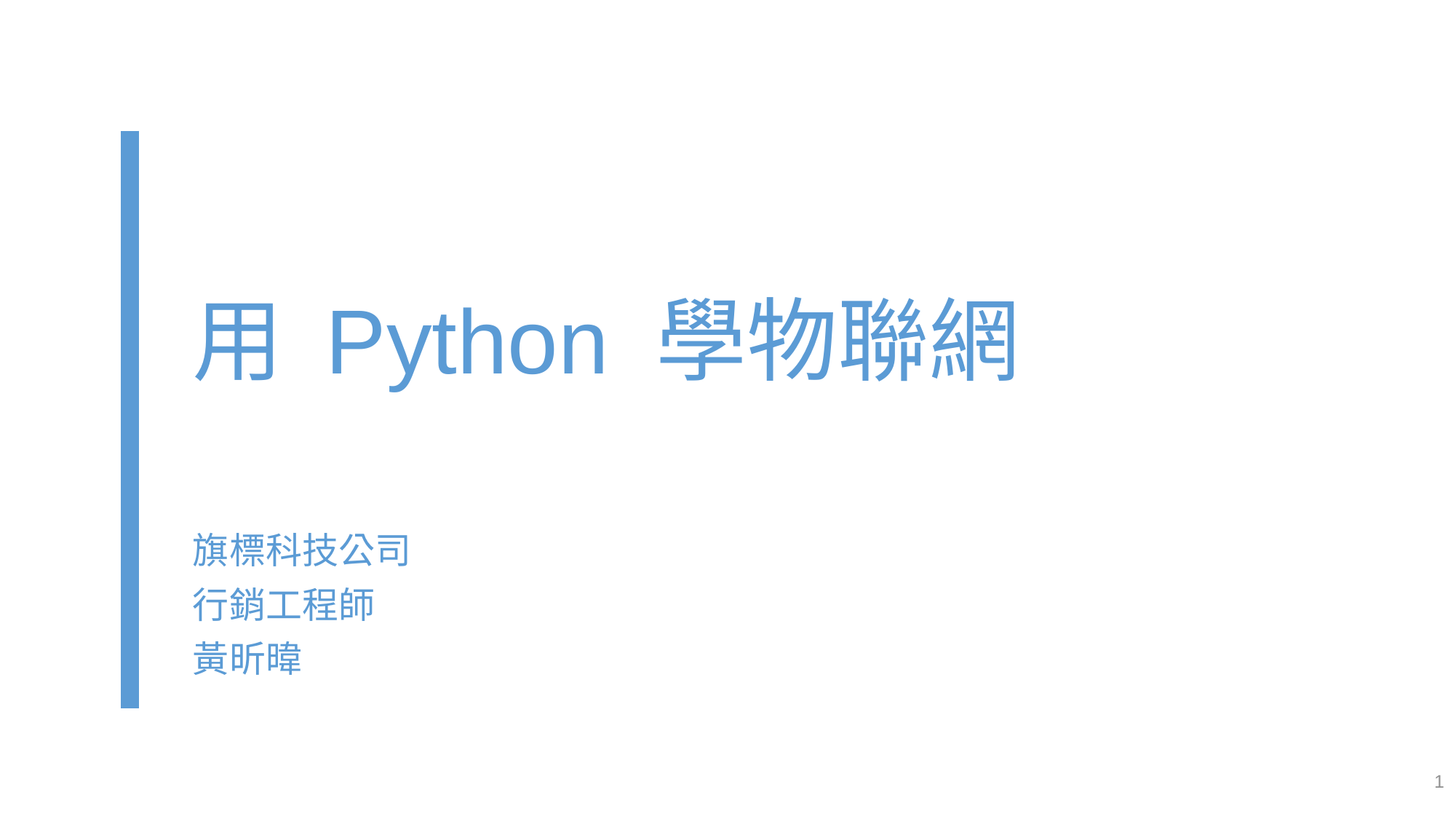

# 用 Python 學物聯網
旗標科技公司
行銷工程師
黃昕暐
1